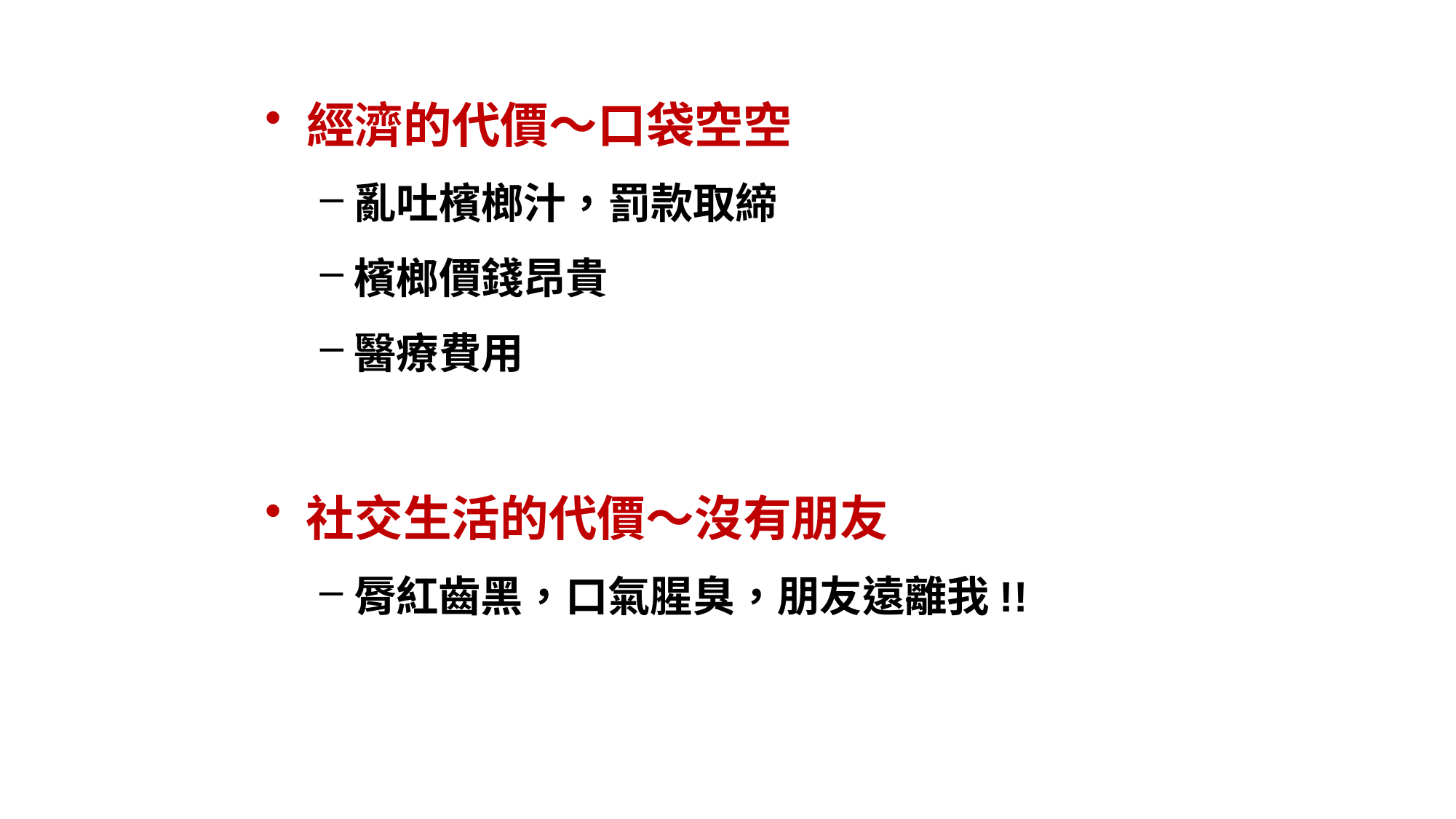

經濟的代價～口袋空空
亂吐檳榔汁，罰款取締
檳榔價錢昂貴
醫療費用
社交生活的代價～沒有朋友
脣紅齒黑，口氣腥臭，朋友遠離我!!